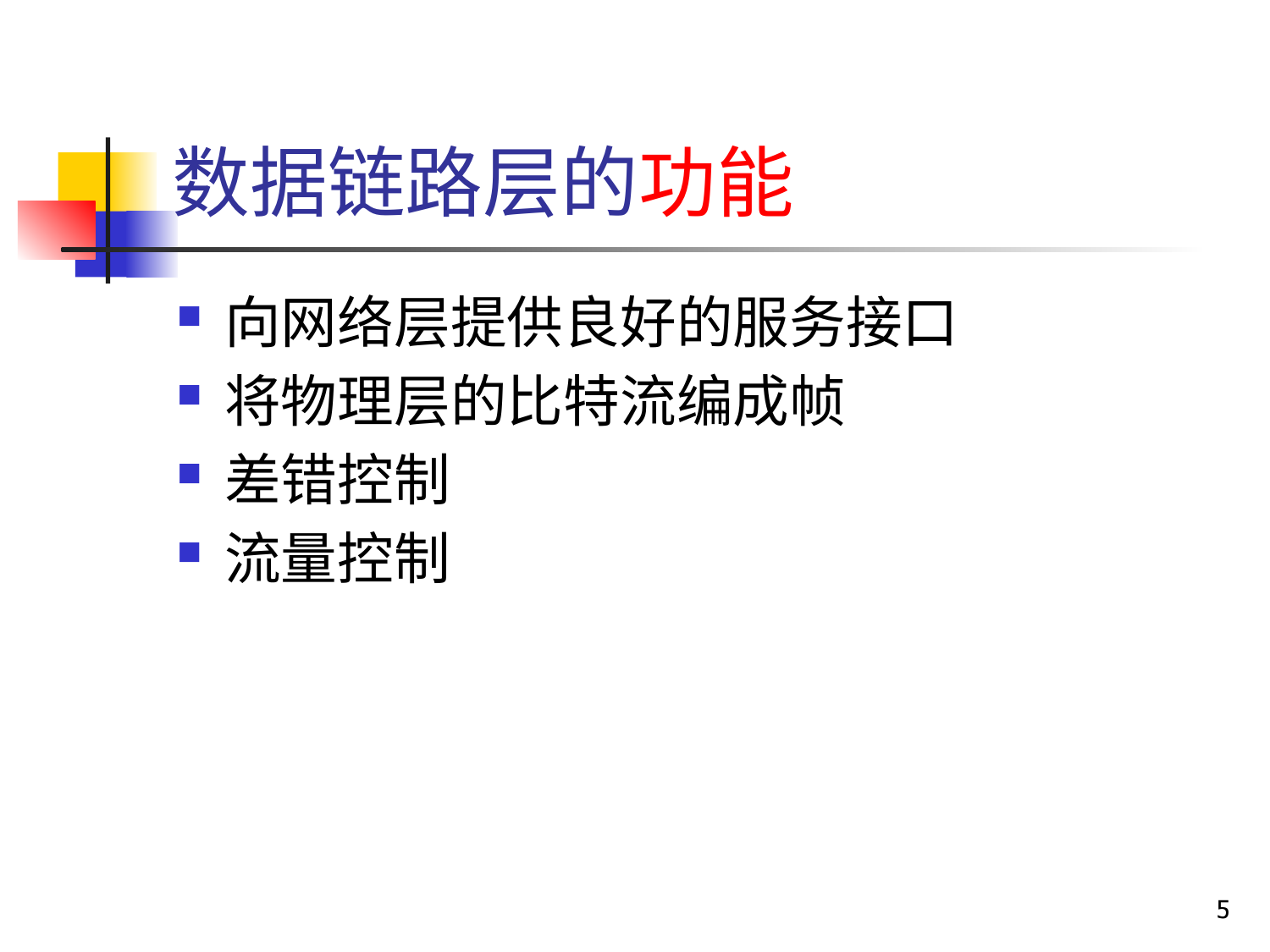

# 数据链路层的功能
向网络层提供良好的服务接口
将物理层的比特流编成帧
差错控制
流量控制

5